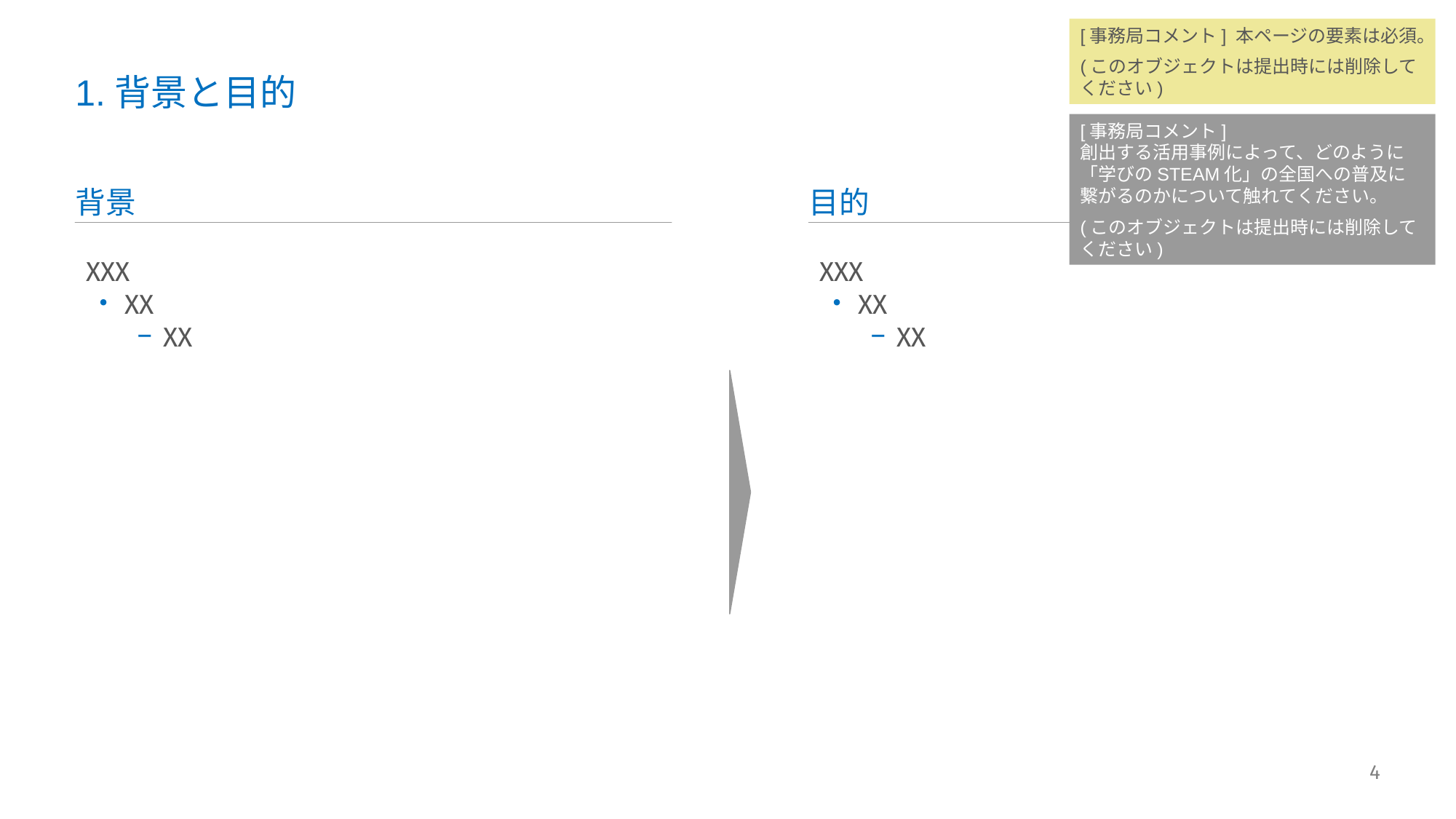

[事務局コメント] 本ページの要素は必須。
(このオブジェクトは提出時には削除してください)
# 1.背景と目的
[事務局コメント]
創出する活用事例によって、どのように「学びのSTEAM化」の全国への普及に繋がるのかについて触れてください。
(このオブジェクトは提出時には削除してください)
背景
目的
XXX
XX
XX
XXX
XX
XX